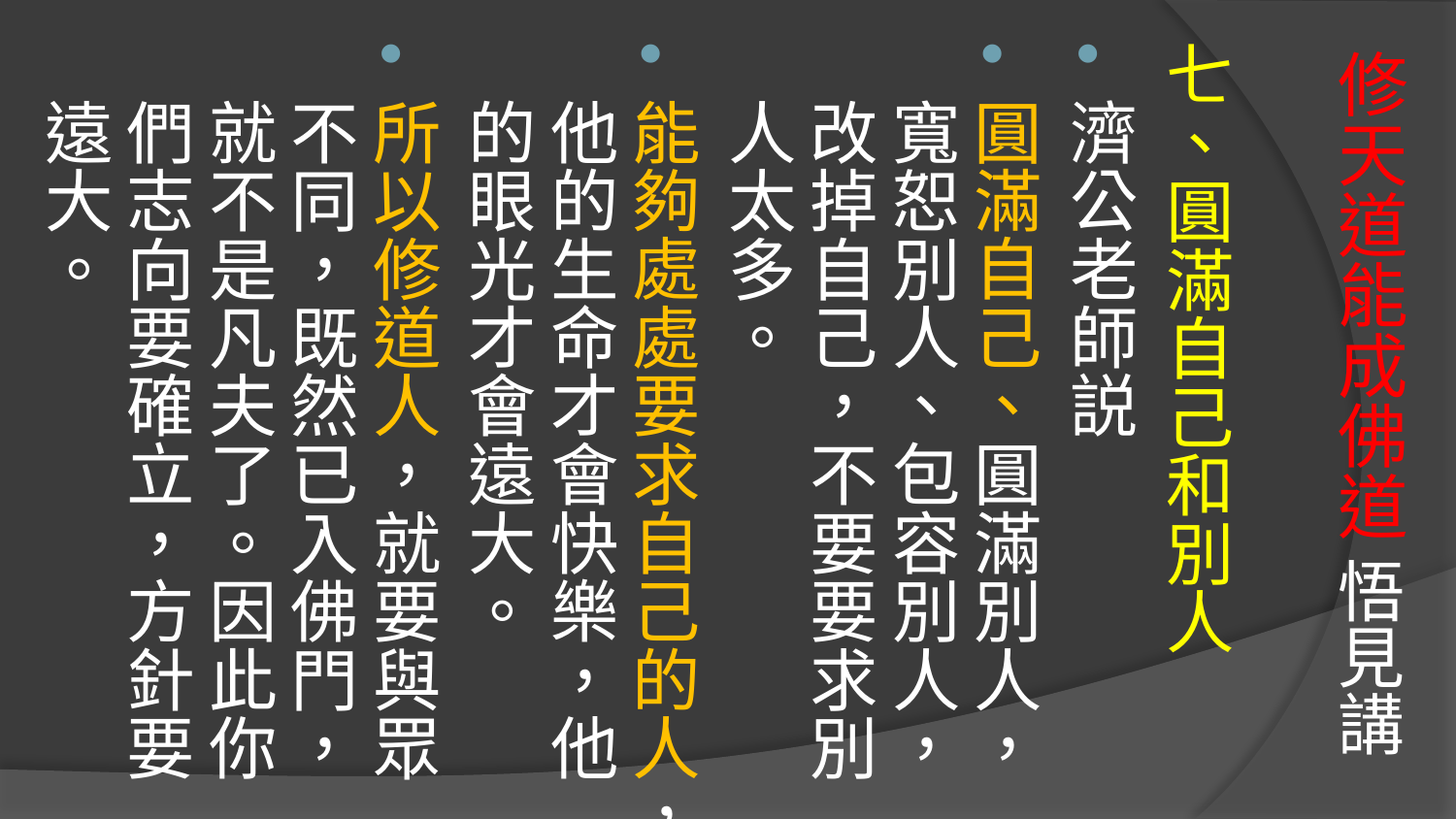

# 修天道能成佛道 悟見講
七、圓滿自己和別人
濟公老師説
圓滿自己、圓滿別人，寬恕別人、包容別人，改掉自己，不要要求別人太多。
能夠處處要求自己的人，他的生命才會快樂，他的眼光才會遠大。
所以修道人，就要與眾不同，既然已入佛門，就不是凡夫了。因此你們志向要確立，方針要遠大。